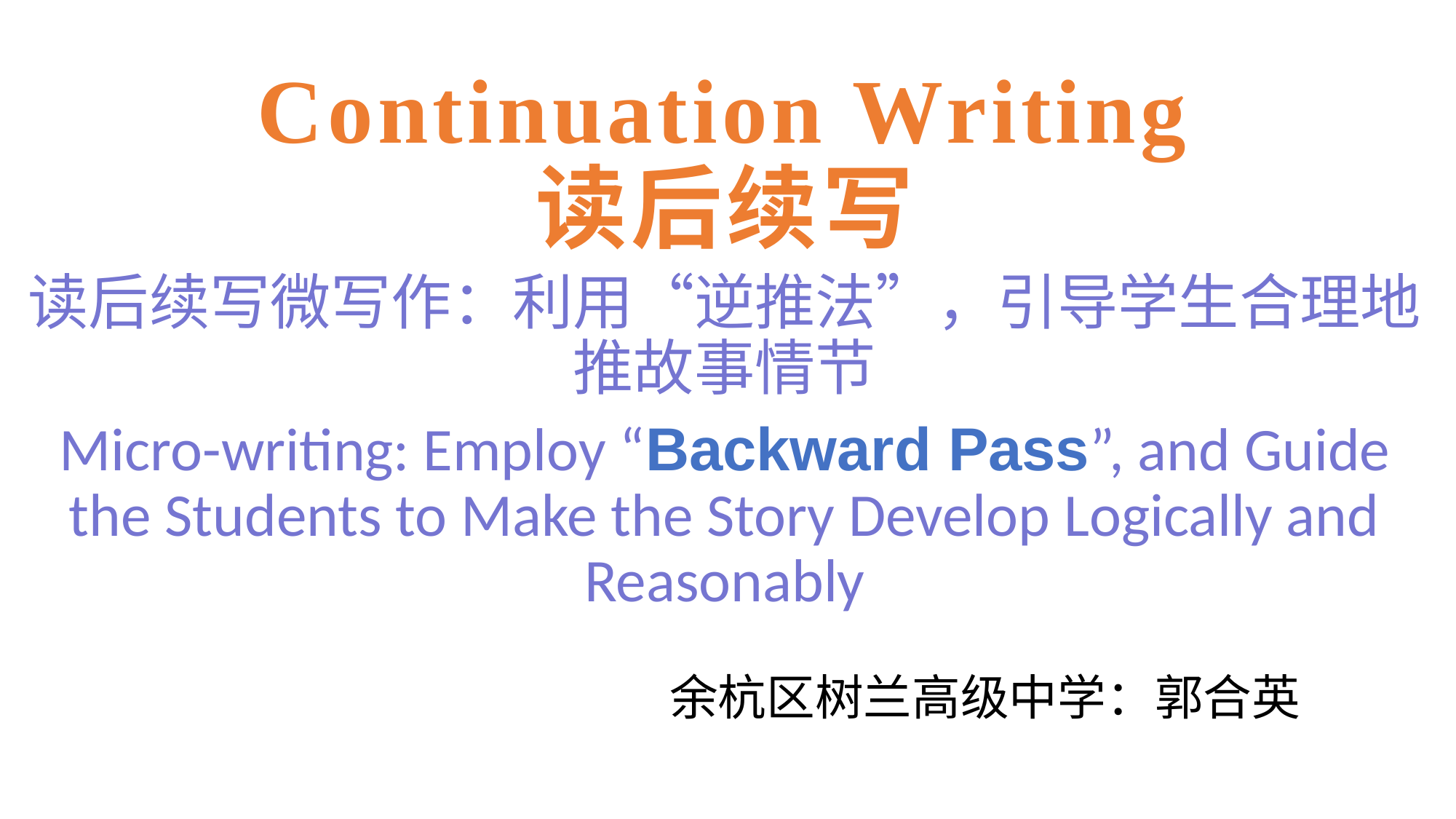

# Continuation Writing 读后续写
读后续写微写作：利用“逆推法”，引导学生合理地推故事情节
Micro-writing: Employ “Backward Pass”, and Guide the Students to Make the Story Develop Logically and Reasonably

余杭区树兰高级中学：郭合英